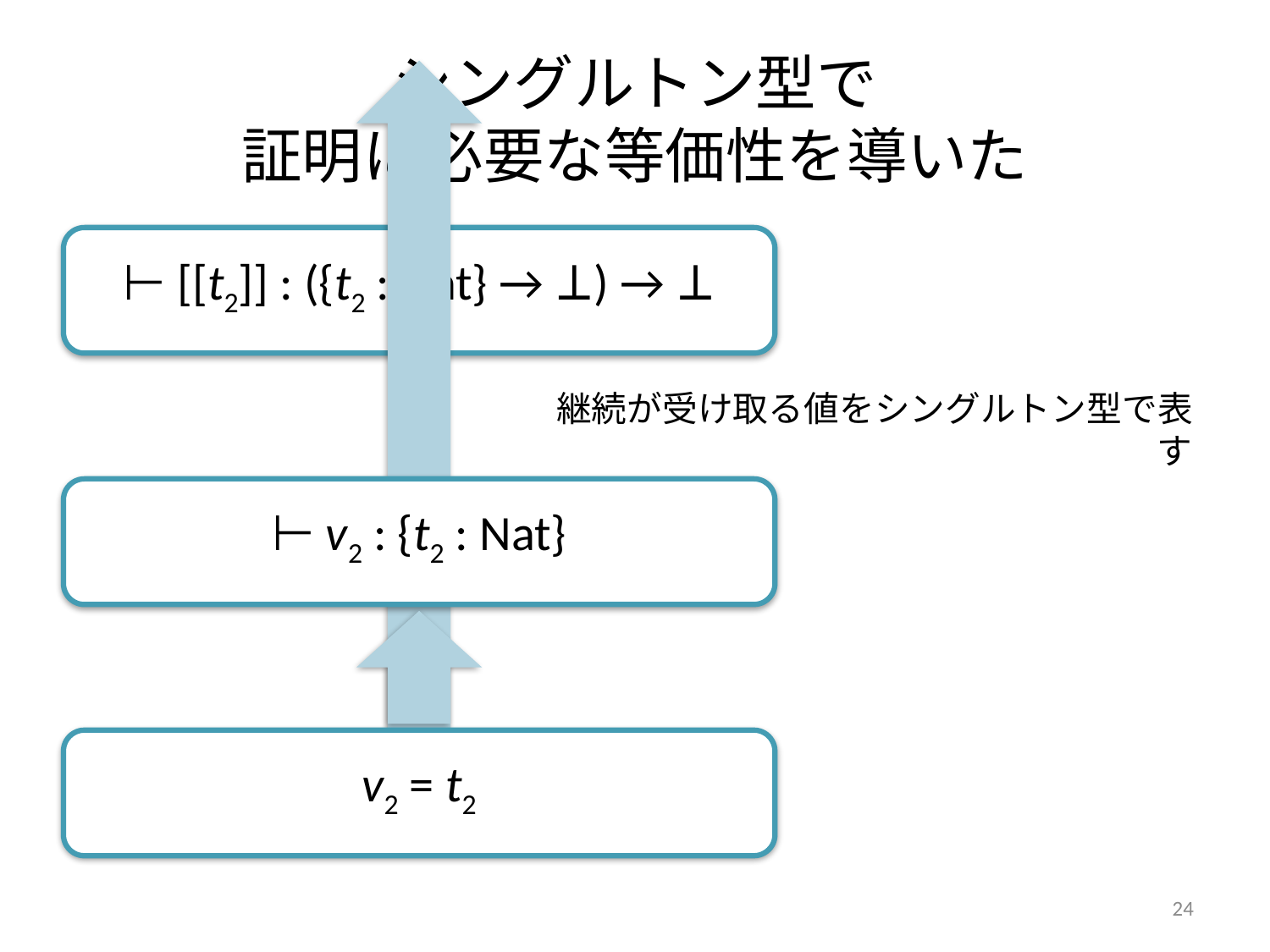

# シングルトン型で 証明に必要な等価性を導いた
⊢ [[t2]] : ({t2 : Nat} → ⊥) → ⊥
⊢ v2 : {t2 : Nat}
v2 = t2
継続が受け取る値をシングルトン型で表す
24